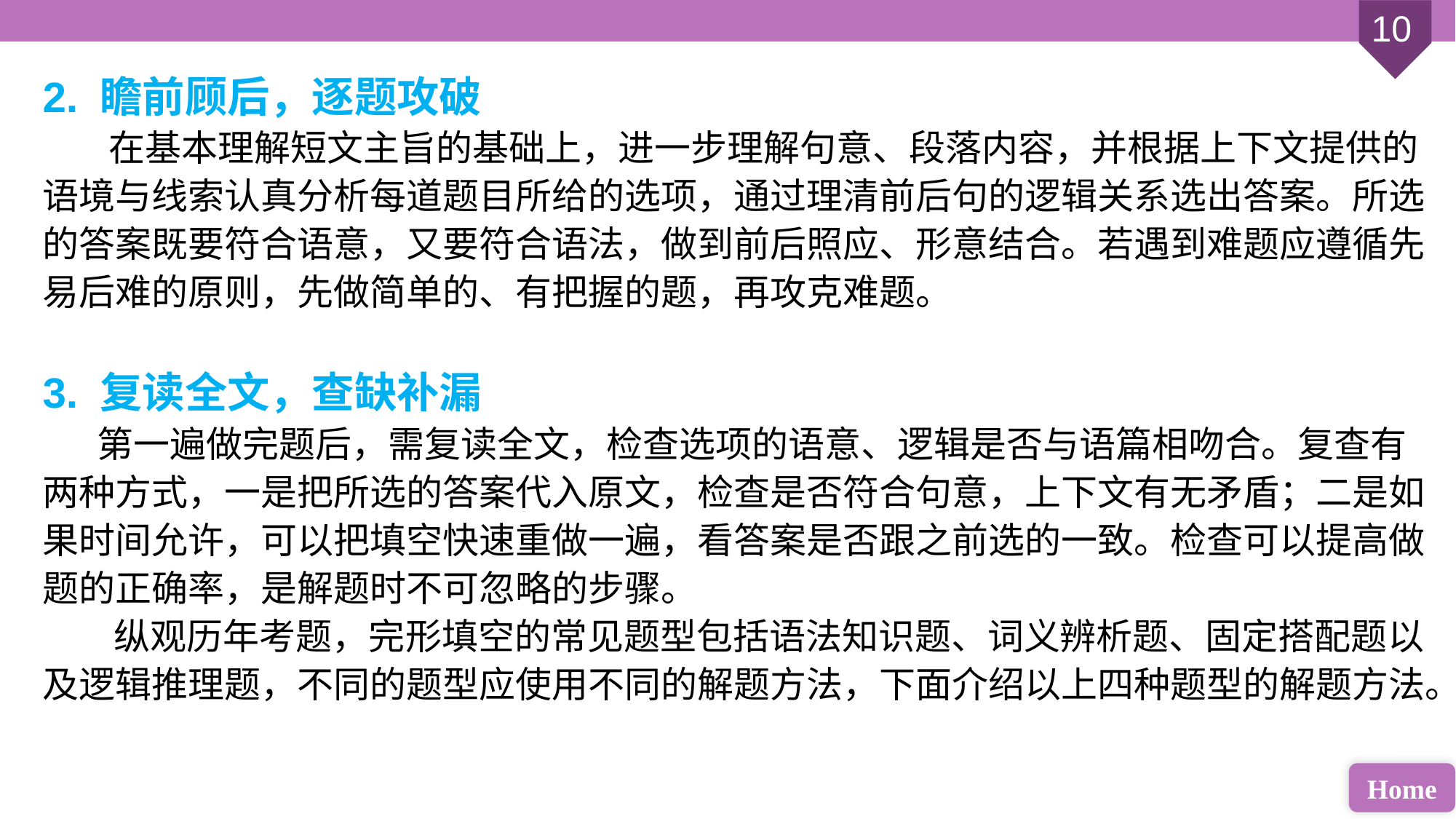

2. 瞻前顾后，逐题攻破
       在基本理解短文主旨的基础上，进一步理解句意、段落内容，并根据上下文提供的语境与线索认真分析每道题目所给的选项，通过理清前后句的逻辑关系选出答案。所选的答案既要符合语意，又要符合语法，做到前后照应、形意结合。若遇到难题应遵循先易后难的原则，先做简单的、有把握的题，再攻克难题。

3. 复读全文，查缺补漏
第一遍做完题后，需复读全文，检查选项的语意、逻辑是否与语篇相吻合。复查有两种方式，一是把所选的答案代入原文，检查是否符合句意，上下文有无矛盾；二是如果时间允许，可以把填空快速重做一遍，看答案是否跟之前选的一致。检查可以提高做题的正确率，是解题时不可忽略的步骤。
 纵观历年考题，完形填空的常见题型包括语法知识题、词义辨析题、固定搭配题以及逻辑推理题，不同的题型应使用不同的解题方法，下面介绍以上四种题型的解题方法。